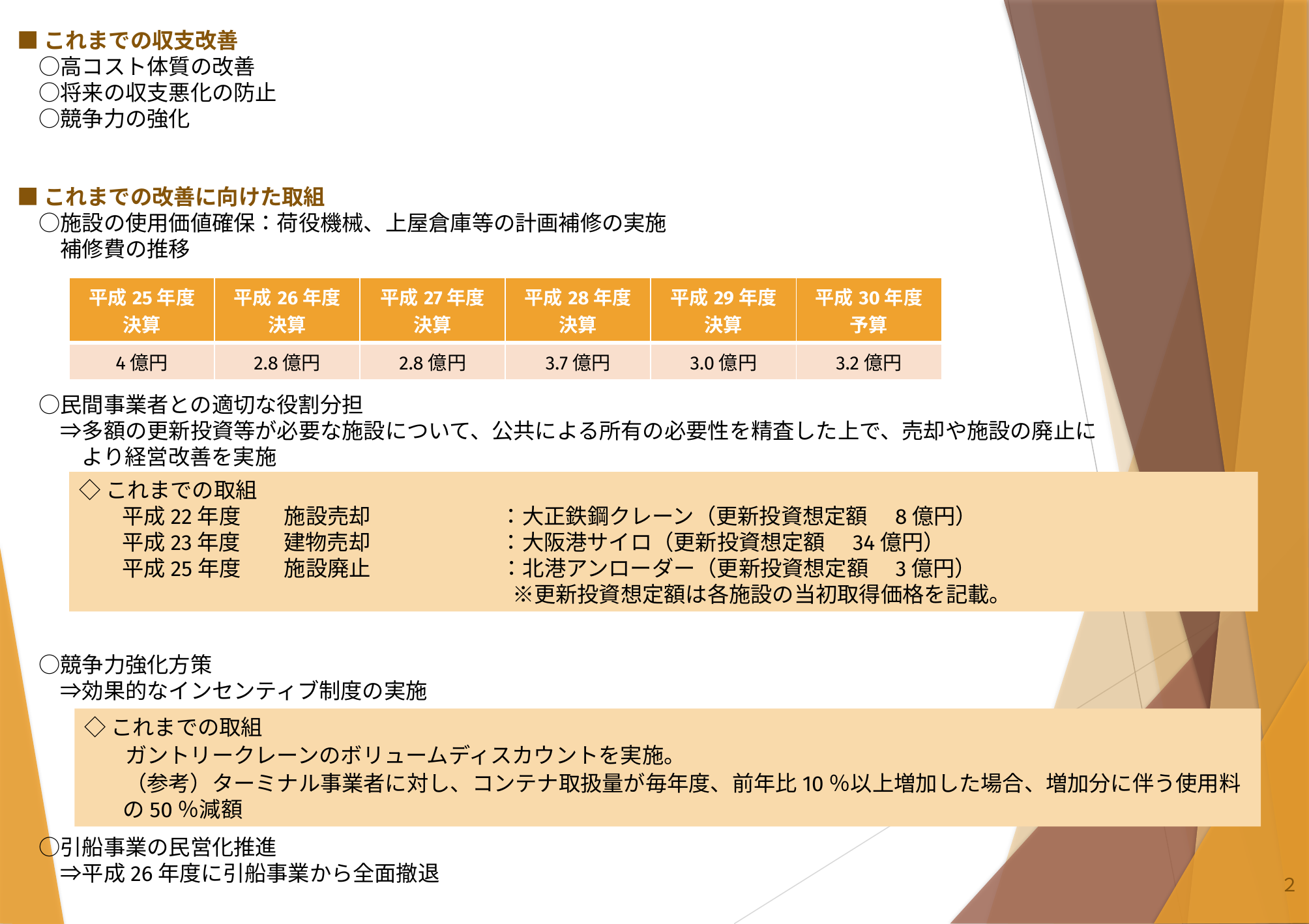

■これまでの収支改善
　○高コスト体質の改善
　○将来の収支悪化の防止
　○競争力の強化

■これまでの改善に向けた取組
　○施設の使用価値確保：荷役機械、上屋倉庫等の計画補修の実施
　　補修費の推移

　○民間事業者との適切な役割分担
　　⇒多額の更新投資等が必要な施設について、公共による所有の必要性を精査した上で、売却や施設の廃止に
　　　より経営改善を実施

　○競争力強化方策
　　⇒効果的なインセンティブ制度の実施

　○引船事業の民営化推進
　　⇒平成26年度に引船事業から全面撤退

| 平成25年度 決算 | 平成26年度 決算 | 平成27年度 決算 | 平成28年度 決算 | 平成29年度 決算 | 平成30年度 予算 |
| --- | --- | --- | --- | --- | --- |
| 4億円 | 2.8億円 | 2.8億円 | 3.7億円 | 3.0億円 | 3.2億円 |
◇これまでの取組
　　平成22年度　　施設売却　　　　　　：大正鉄鋼クレーン（更新投資想定額　8億円）
　　平成23年度　　建物売却　　　　　　：大阪港サイロ（更新投資想定額　34億円）
　　平成25年度　　施設廃止　　　　　　：北港アンローダー（更新投資想定額　3億円）
　　　　　　　　　　　　　　　　　　　　※更新投資想定額は各施設の当初取得価格を記載。
◇これまでの取組
　ガントリークレーンのボリュームディスカウントを実施。
　（参考）ターミナル事業者に対し、コンテナ取扱量が毎年度、前年比10％以上増加した場合、増加分に伴う使用料の50％減額
２